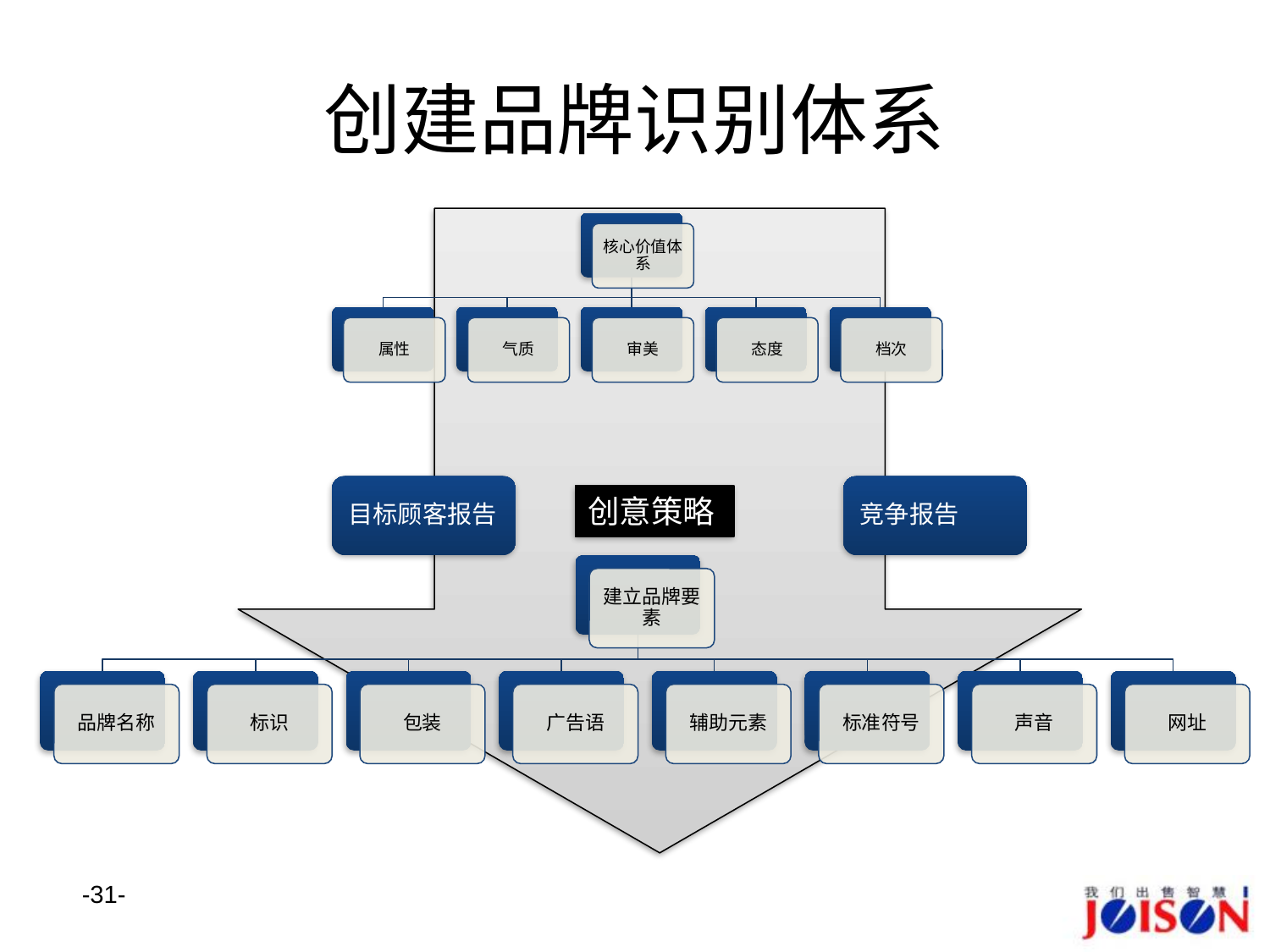

# 创建品牌识别体系
核心价值体系
属性
气质
审美
态度
档次

建立品牌要素
品牌名称
标识
包装
广告语
辅助元素
标准符号
声音
网址

目标顾客报告

竞争报告
创意策略
31